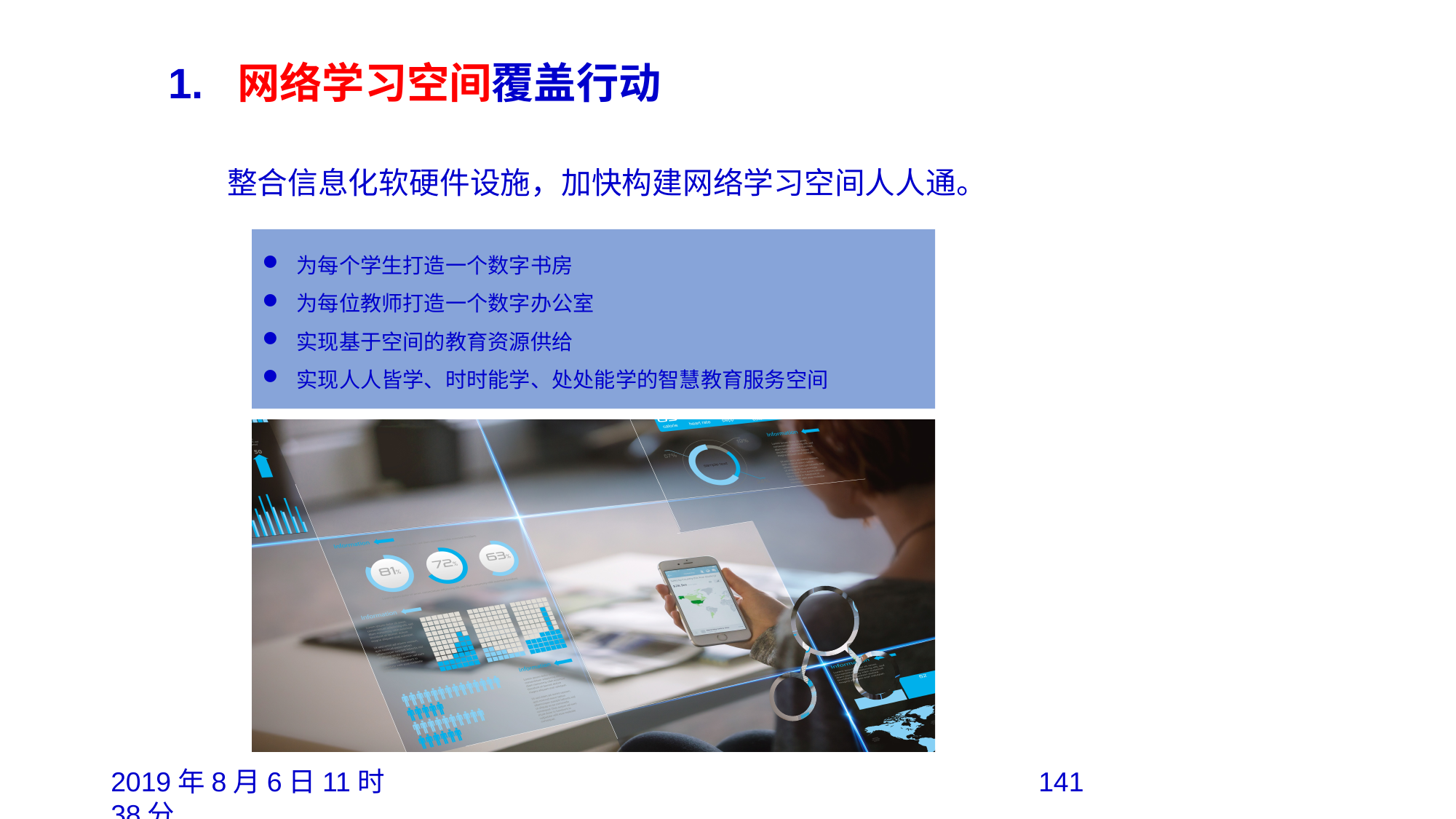

1.  网络学习空间覆盖行动
  整合信息化软硬件设施，加快构建网络学习空间人人通。

为每个学生打造一个数字书房
为每位教师打造一个数字办公室
实现基于空间的教育资源供给
实现人人皆学、时时能学、处处能学的智慧教育服务空间

2019年8月6日11时38分

141